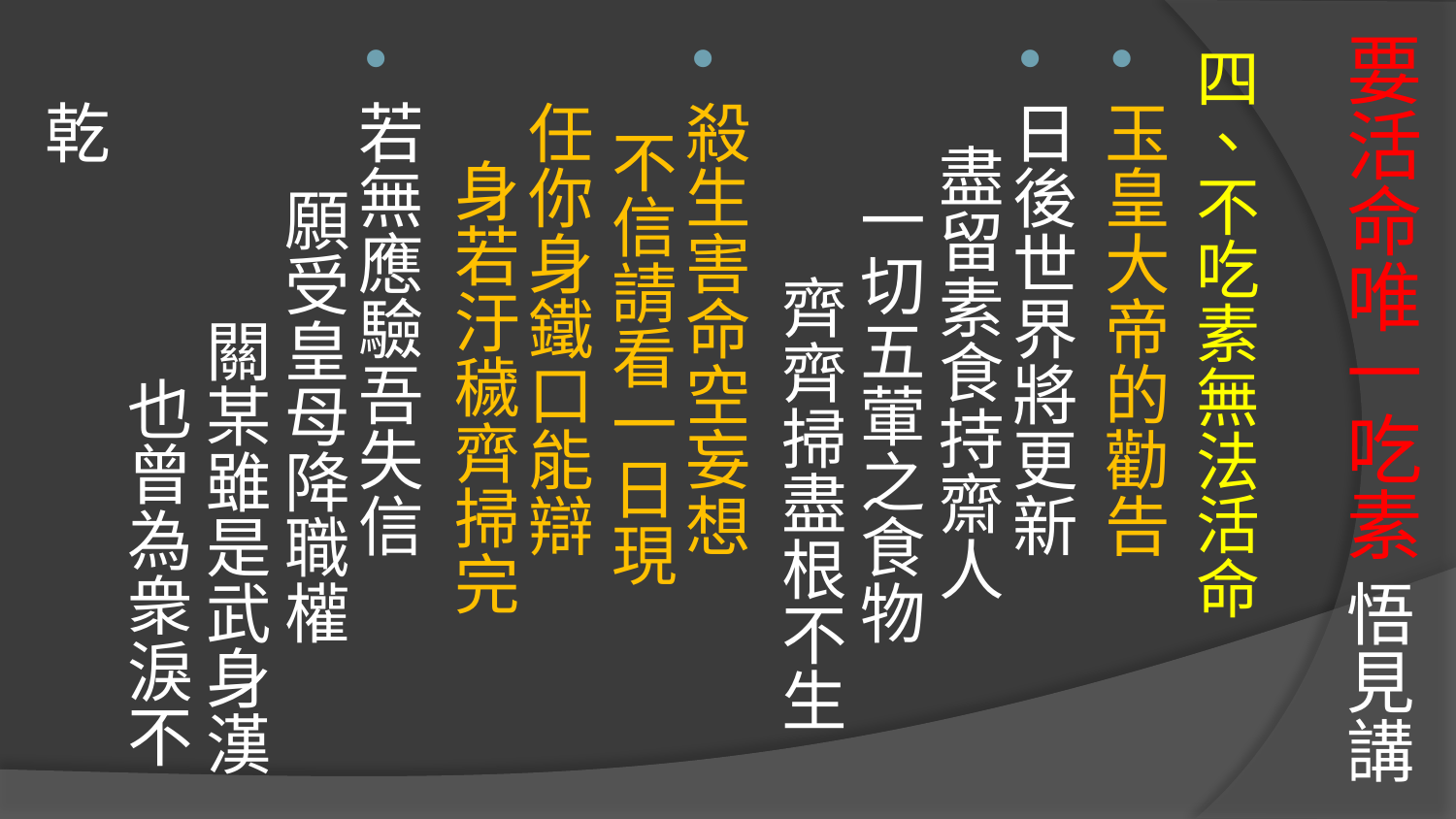

# 要活命唯一吃素 悟見講
四、不吃素無法活命
玉皇大帝的勸告
日後世界將更新                   盡留素食持齋人                   一切五葷之食物                      齊齊掃盡根不生
殺生害命空妄想                  不信請看一日現
任你身鐵口能辯                    身若汙穢齊掃完
若無應驗吾失信                      願受皇母降職權                         關某雖是武身漢                    也曾為衆淚不乾